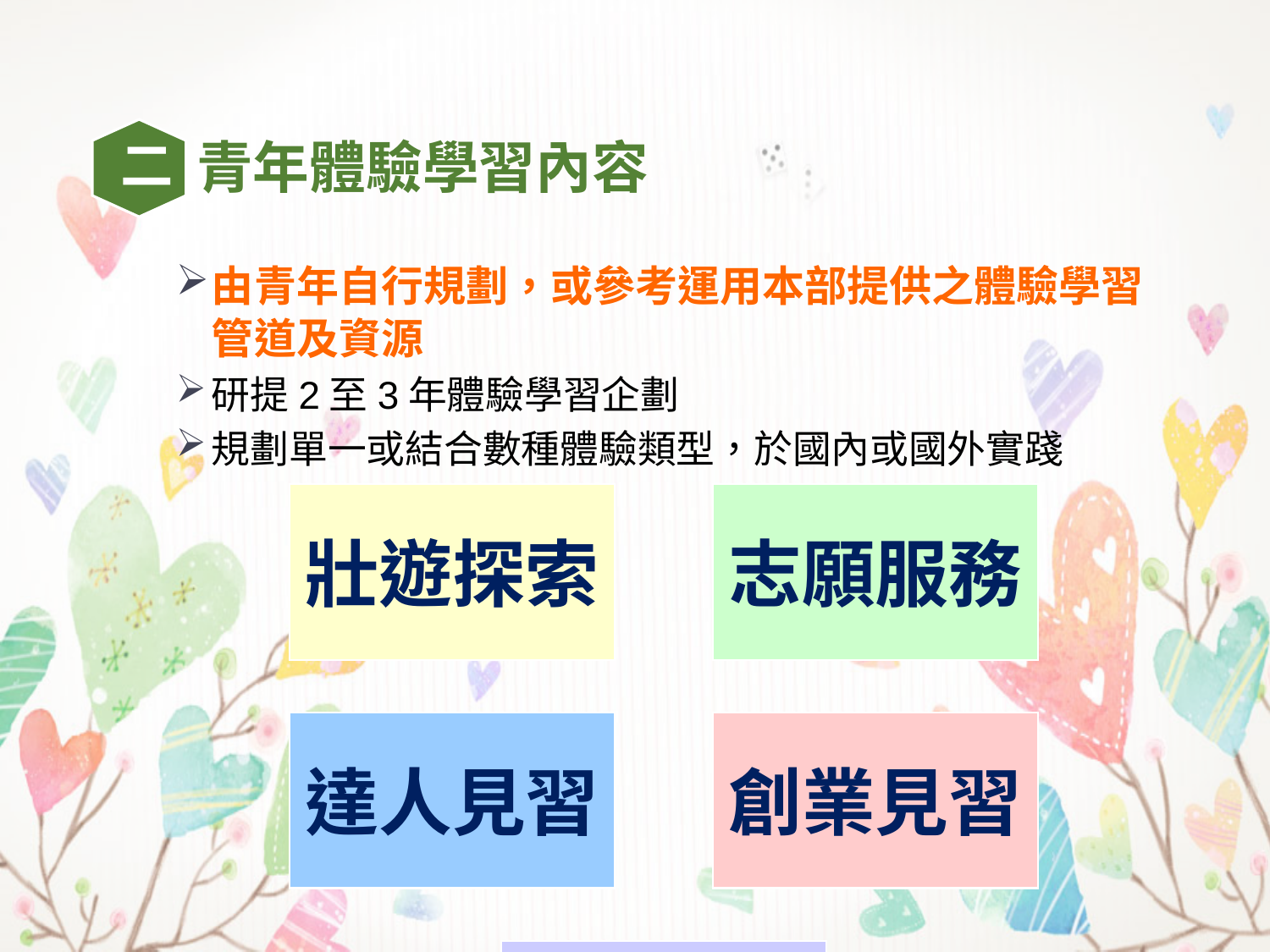

二
青年體驗學習內容
由青年自行規劃，或參考運用本部提供之體驗學習管道及資源
研提2至3年體驗學習企劃
規劃單一或結合數種體驗類型，於國內或國外實踐
壯遊探索
志願服務
達人見習
創業見習